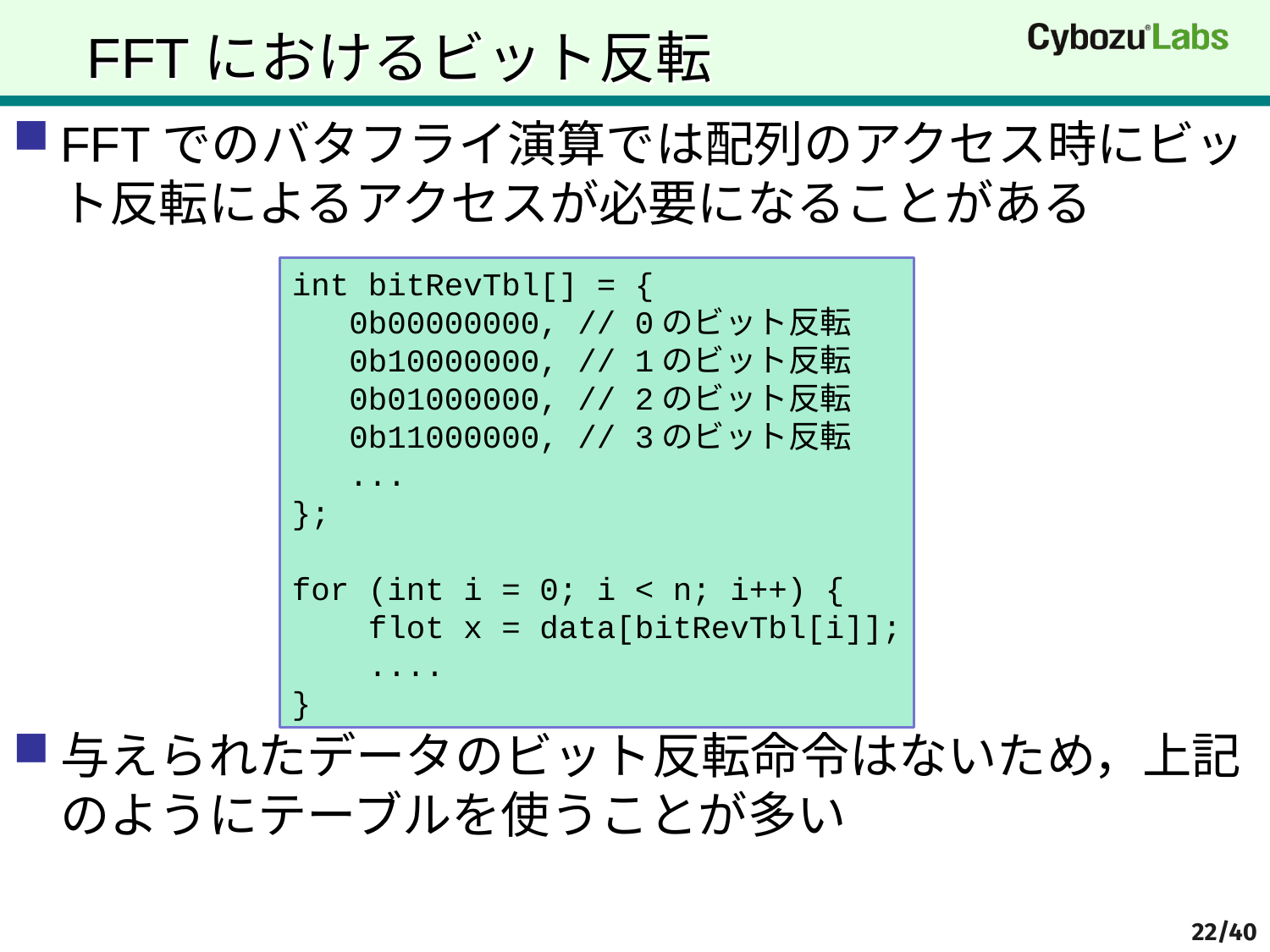

# FFTにおけるビット反転
FFTでのバタフライ演算では配列のアクセス時にビット反転によるアクセスが必要になることがある

与えられたデータのビット反転命令はないため，上記のようにテーブルを使うことが多い
int bitRevTbl[] = {
   0b00000000, // 0のビット反転
   0b10000000, // 1のビット反転
   0b01000000, // 2のビット反転
   0b11000000, // 3のビット反転
   ...
};

for (int i = 0; i < n; i++) {
    flot x = data[bitRevTbl[i]];
    ....
}

22/40